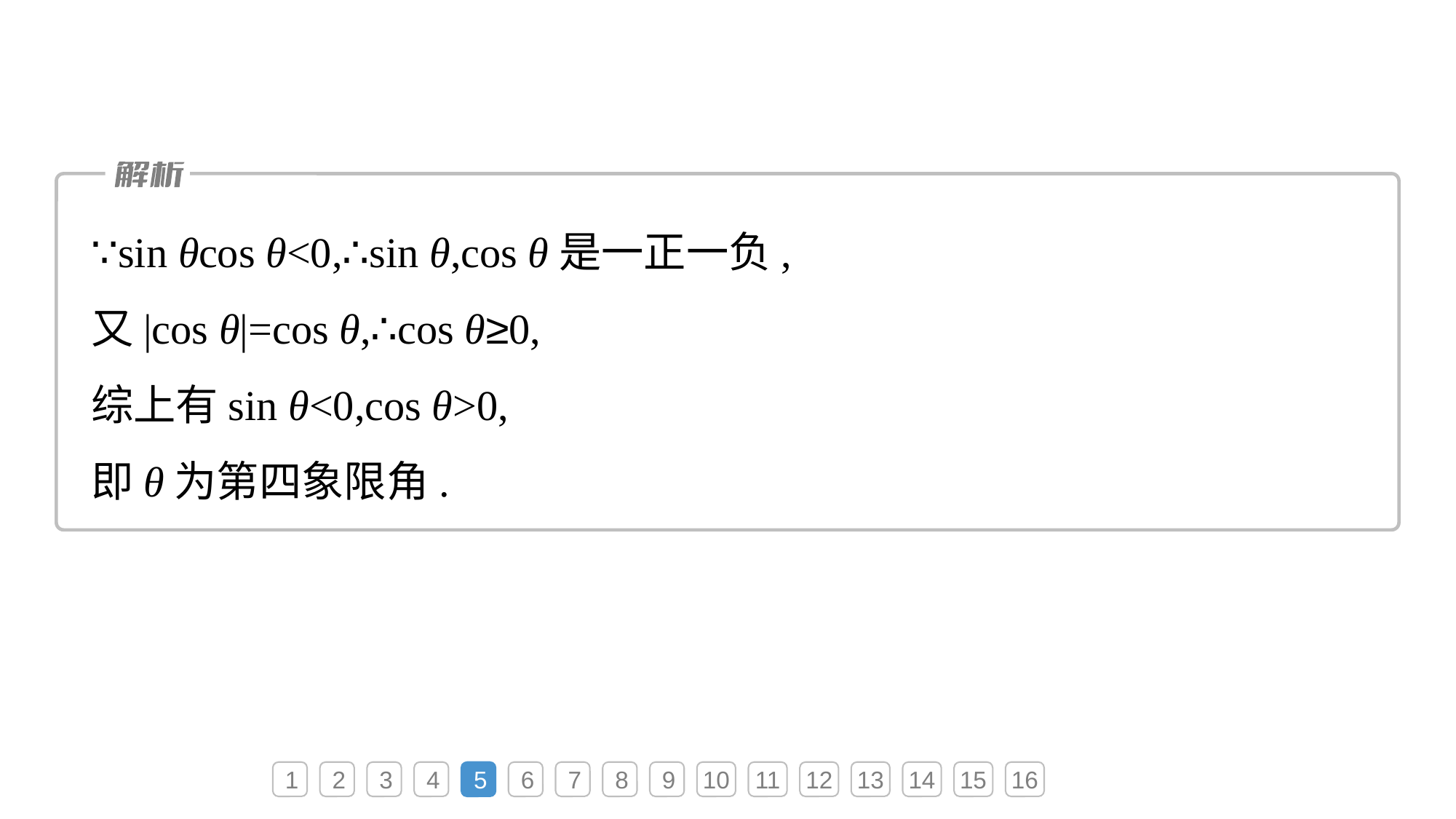

∵sin θcos θ<0,∴sin θ,cos θ是一正一负,
又|cos θ|=cos θ,∴cos θ≥0,
综上有sin θ<0,cos θ>0,
即θ为第四象限角.
1
2
3
4
5
6
7
8
9
10
11
12
13
14
15
16